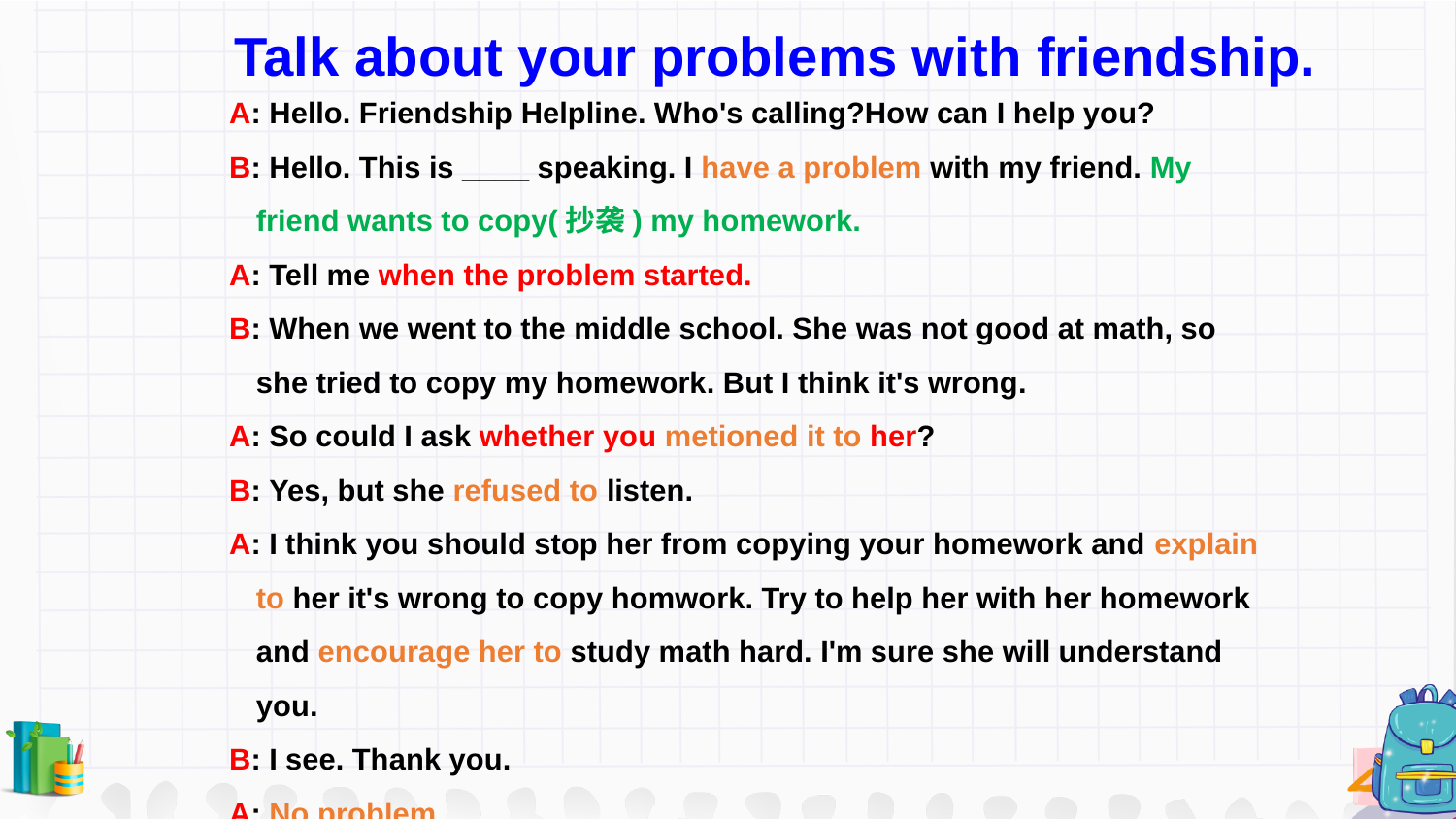

Talk about your problems with friendship.
A: Hello. Friendship Helpline. Who's calling?How can I help you?
B: Hello. This is ____ speaking. I have a problem with my friend. My friend wants to copy(抄袭) my homework.
A: Tell me when the problem started.
B: When we went to the middle school. She was not good at math, so she tried to copy my homework. But I think it's wrong.
A: So could I ask whether you metioned it to her?
B: Yes, but she refused to listen.
A: I think you should stop her from copying your homework and explain to her it's wrong to copy homwork. Try to help her with her homework and encourage her to study math hard. I'm sure she will understand you.
B: I see. Thank you.
A: No problem.